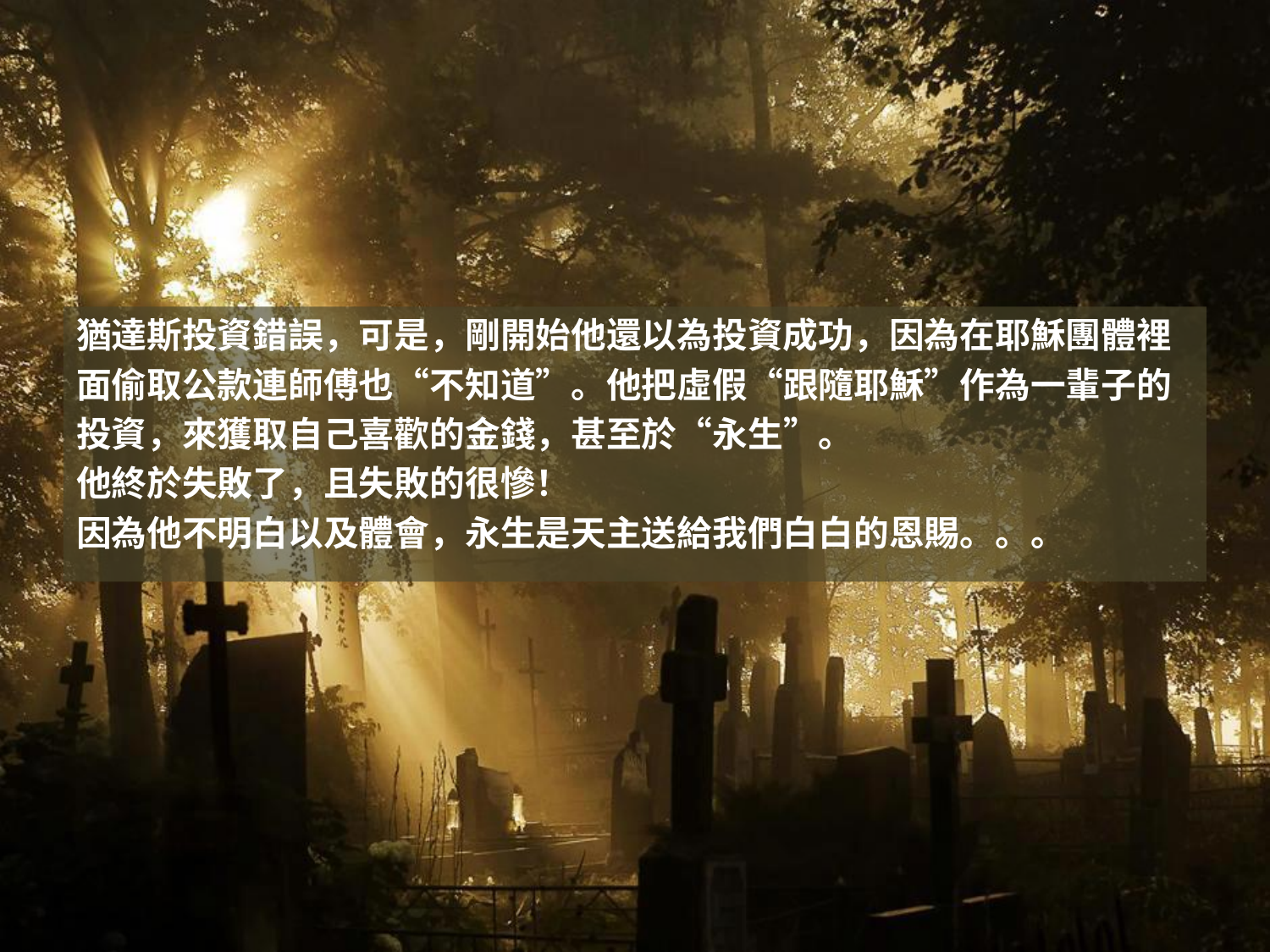

猶達斯投資錯誤，可是，剛開始他還以為投資成功，因為在耶穌團體裡
面偷取公款連師傅也“不知道”。他把虛假“跟隨耶穌”作為一輩子的
投資，來獲取自己喜歡的金錢，甚至於“永生”。
他終於失敗了，且失敗的很慘！
因為他不明白以及體會，永生是天主送給我們白白的恩賜。。。